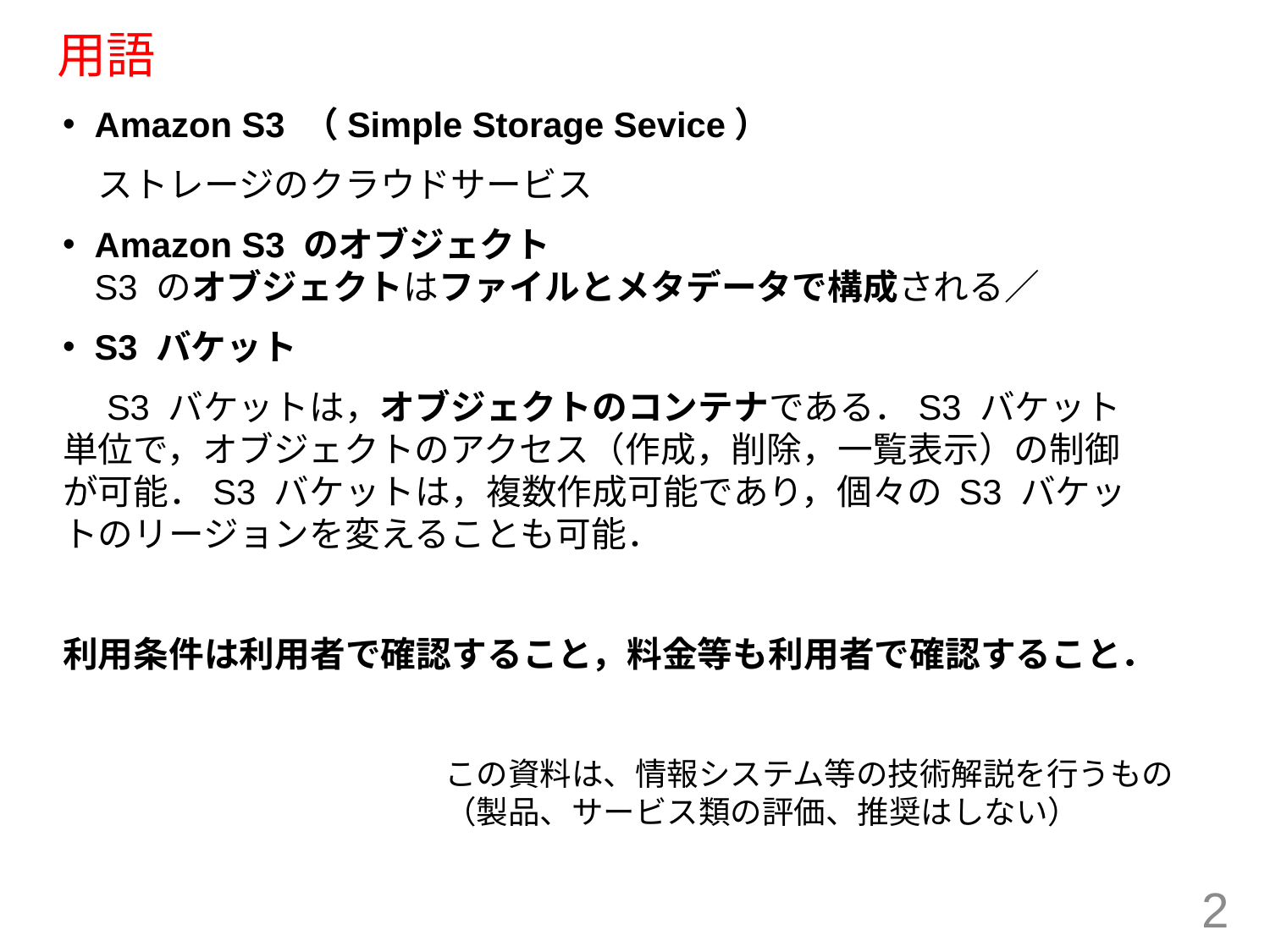

# 用語
Amazon S3 （Simple Storage Sevice）
　ストレージのクラウドサービス
Amazon S3 のオブジェクト
S3 のオブジェクトはファイルとメタデータで構成される／
S3 バケット
　S3 バケットは，オブジェクトのコンテナである．S3 バケット単位で，オブジェクトのアクセス（作成，削除，一覧表示）の制御が可能．S3 バケットは，複数作成可能であり，個々の S3 バケットのリージョンを変えることも可能．

利用条件は利用者で確認すること，料金等も利用者で確認すること．

この資料は、情報システム等の技術解説を行うもの
（製品、サービス類の評価、推奨はしない）
2